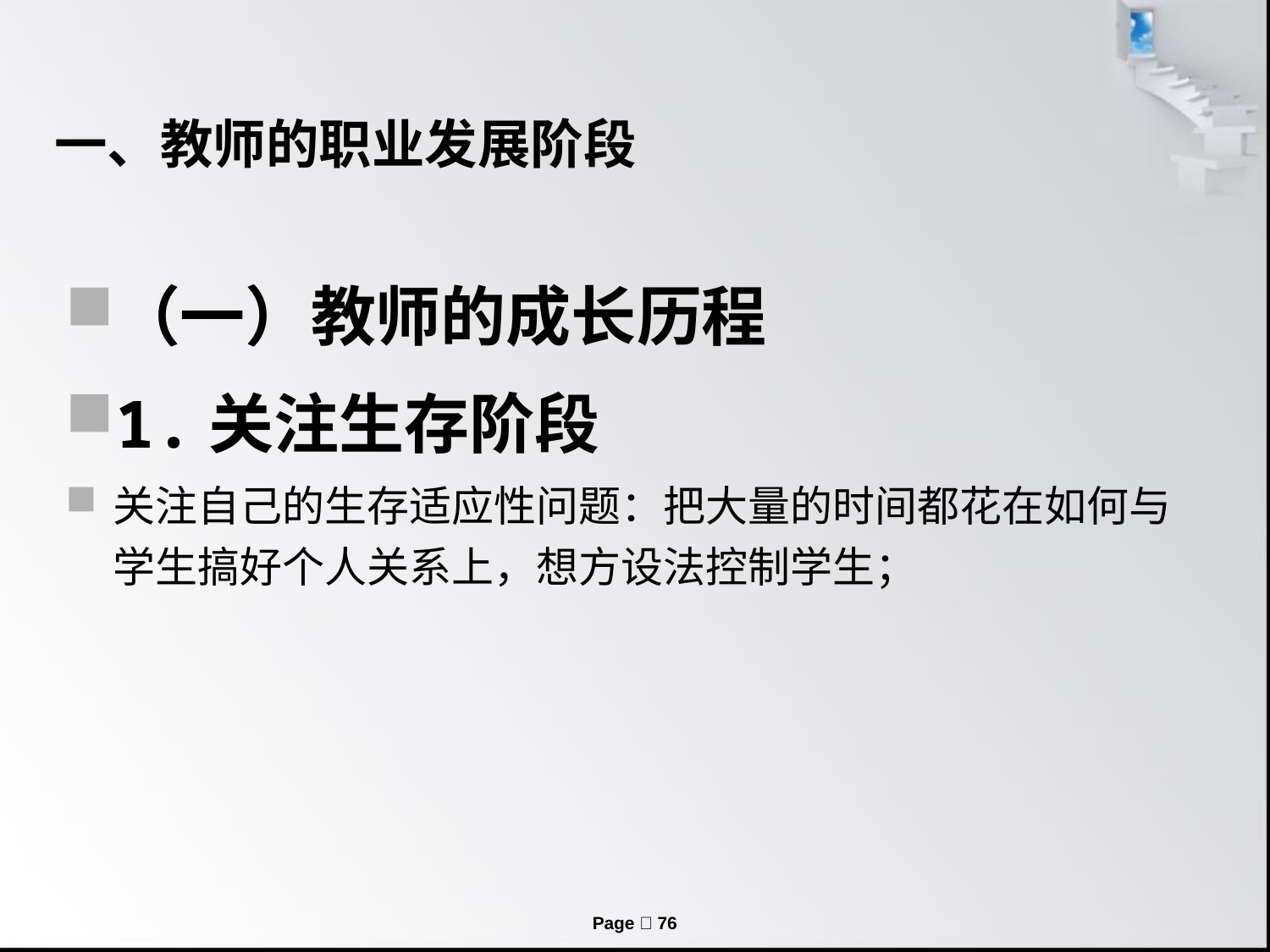

# 一、教师的职业发展阶段
（一）教师的成长历程
1.关注生存阶段
关注自己的生存适应性问题：把大量的时间都花在如何与学生搞好个人关系上，想方设法控制学生；